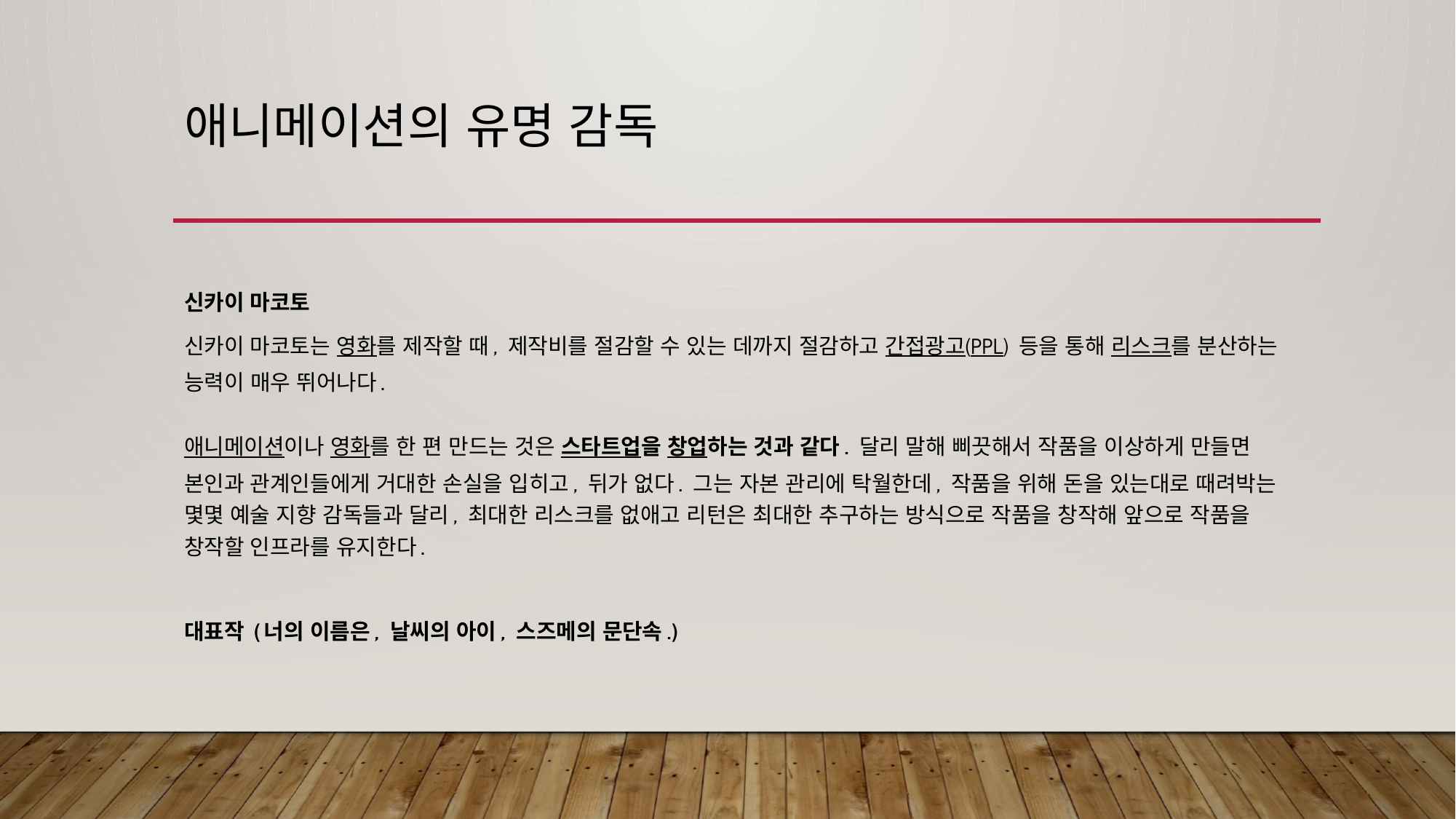

# 애니메이션의 유명 감독

신카이 마코토
신카이 마코토는 영화를 제작할 때, 제작비를 절감할 수 있는 데까지 절감하고 간접광고(PPL) 등을 통해 리스크를 분산하는 능력이 매우 뛰어나다.
애니메이션이나 영화를 한 편 만드는 것은 스타트업을 창업하는 것과 같다. 달리 말해 삐끗해서 작품을 이상하게 만들면 본인과 관계인들에게 거대한 손실을 입히고, 뒤가 없다. 그는 자본 관리에 탁월한데, 작품을 위해 돈을 있는대로 때려박는 몇몇 예술 지향 감독들과 달리, 최대한 리스크를 없애고 리턴은 최대한 추구하는 방식으로 작품을 창작해 앞으로 작품을 창작할 인프라를 유지한다.

대표작 (너의 이름은, 날씨의 아이, 스즈메의 문단속.)